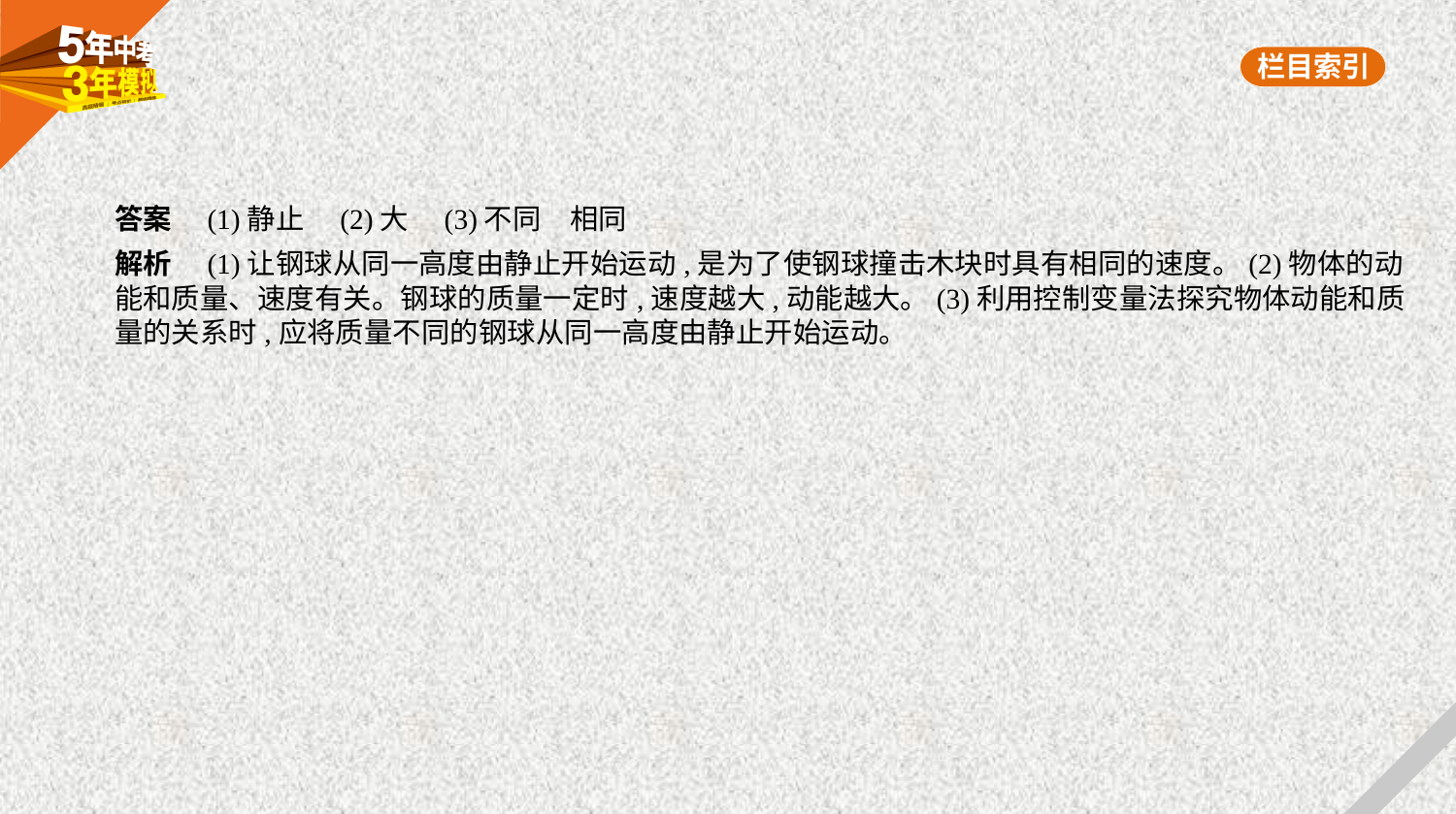

答案　(1)静止　(2)大　(3)不同　相同
解析　(1)让钢球从同一高度由静止开始运动,是为了使钢球撞击木块时具有相同的速度。(2)物体的动
能和质量、速度有关。钢球的质量一定时,速度越大,动能越大。(3)利用控制变量法探究物体动能和质
量的关系时,应将质量不同的钢球从同一高度由静止开始运动。